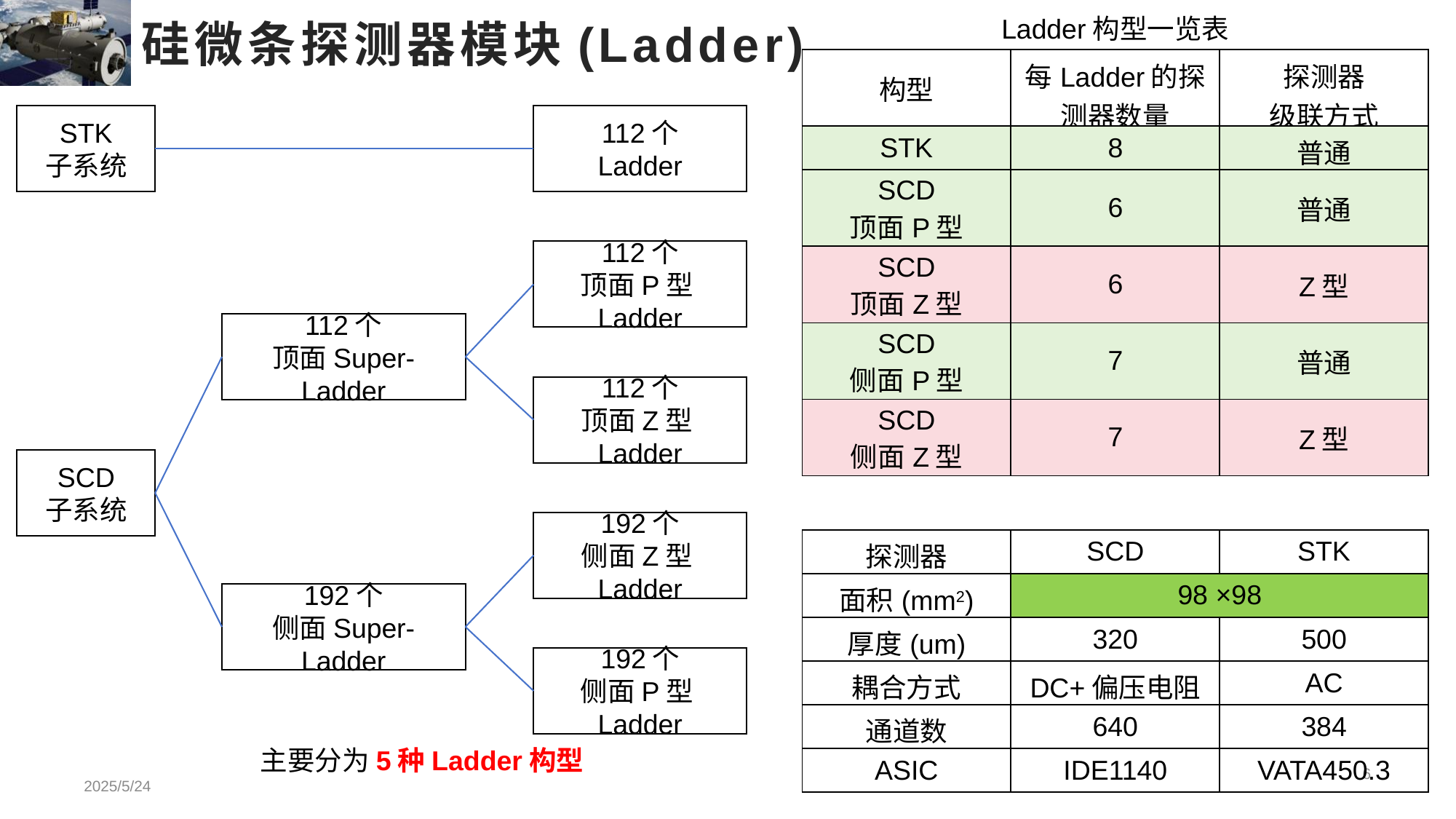

# 硅微条探测器模块(Ladder)
Ladder构型一览表
| 构型 | 每Ladder的探测器数量 | 探测器 级联方式 |
| --- | --- | --- |
| STK | 8 | 普通 |
| SCD 顶面P型 | 6 | 普通 |
| SCD 顶面Z型 | 6 | Z型 |
| SCD 侧面P型 | 7 | 普通 |
| SCD 侧面Z型 | 7 | Z型 |
STK
子系统
112个
Ladder
112个
顶面P型Ladder
112个
顶面Super-Ladder
112个
顶面Z型Ladder
SCD
子系统
192个
侧面Z型Ladder
| 探测器 | SCD | STK |
| --- | --- | --- |
| 面积(mm2) | 98 ×98 |  |
| 厚度(um) | 320 | 500 |
| 耦合方式 | DC+偏压电阻 | AC |
| 通道数 | 640 | 384 |
| ASIC | IDE1140 | VATA450.3 |
192个
侧面Super-Ladder
192个
侧面P型Ladder
主要分为5种Ladder构型
6
2025/5/24